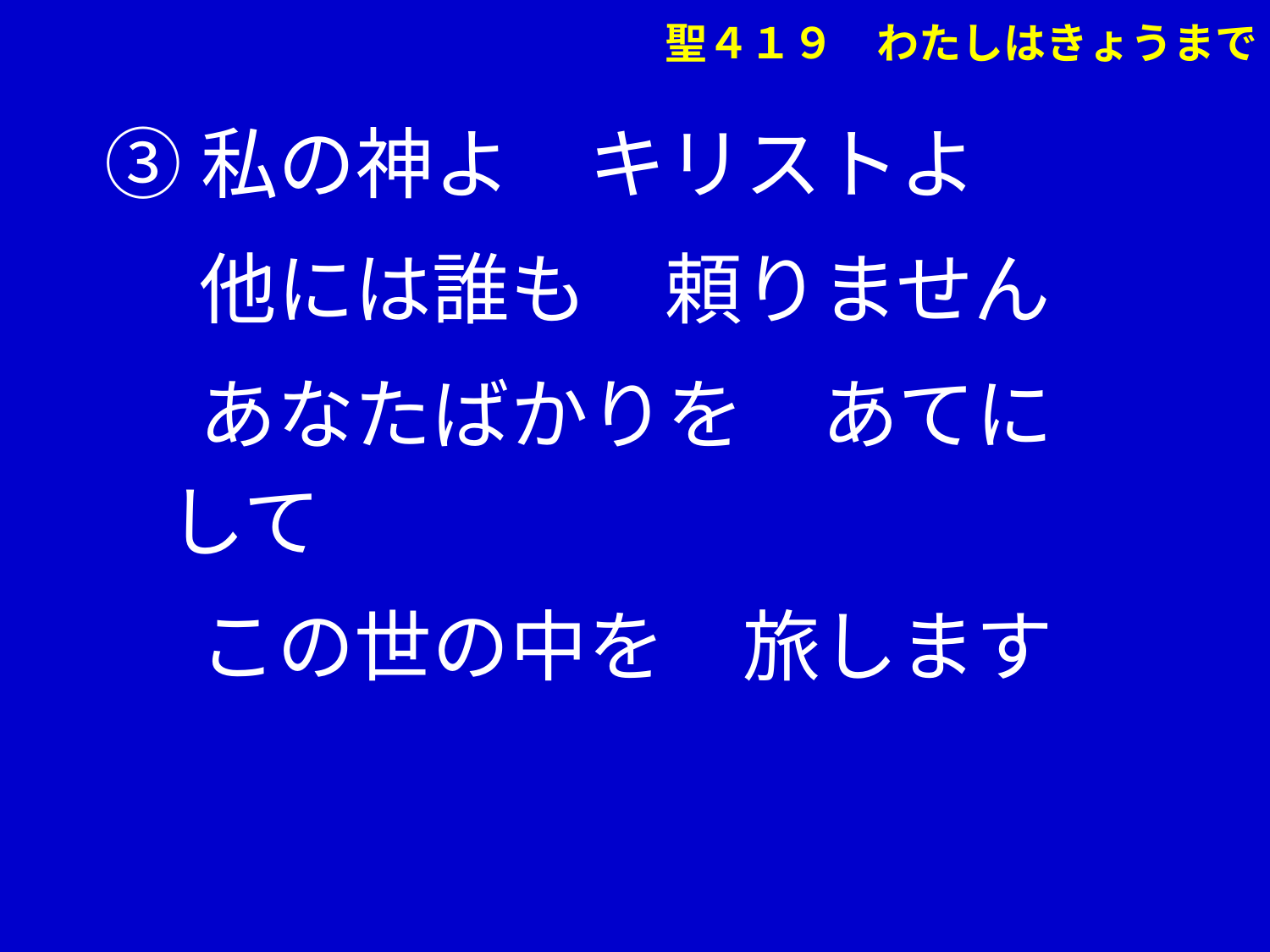

③私の神よ　キリストよ
　 他には誰も　頼りません
　 あなたばかりを　あてにして
　 この世の中を　旅します
聖４１９　わたしはきょうまで